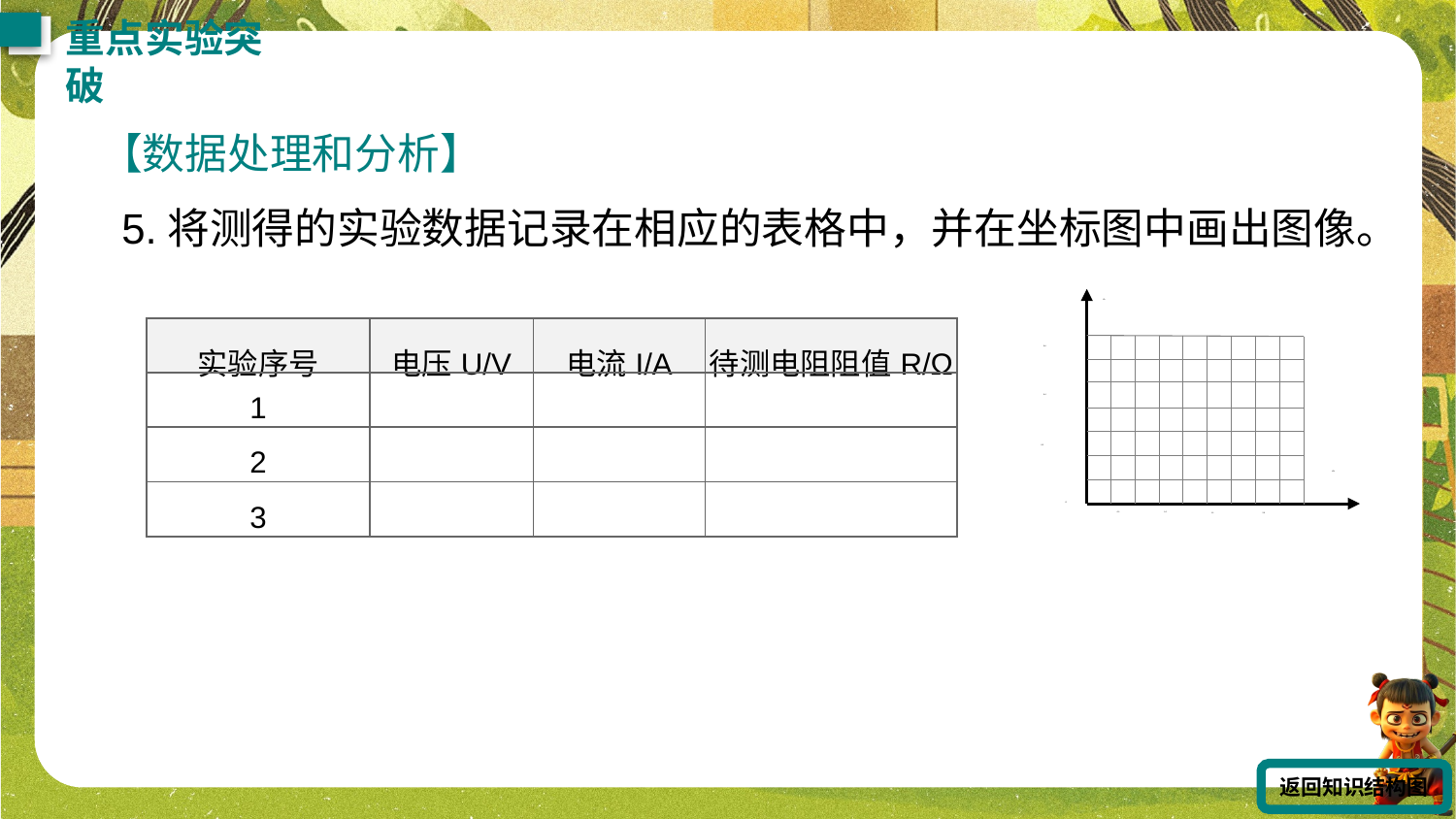

重点实验突破

【数据处理和分析】
5.将测得的实验数据记录在相应的表格中，并在坐标图中画出图像。
I/A
0.6
0.4
0.2
U/V
O
0.5
1.0
2.0
1.5
| 实验序号 | 电压U/V | 电流I/A | 待测电阻阻值R/Ω |
| --- | --- | --- | --- |
| 1 |  |  |  |
| 2 |  |  |  |
| 3 |  |  |  |
返回知识结构图